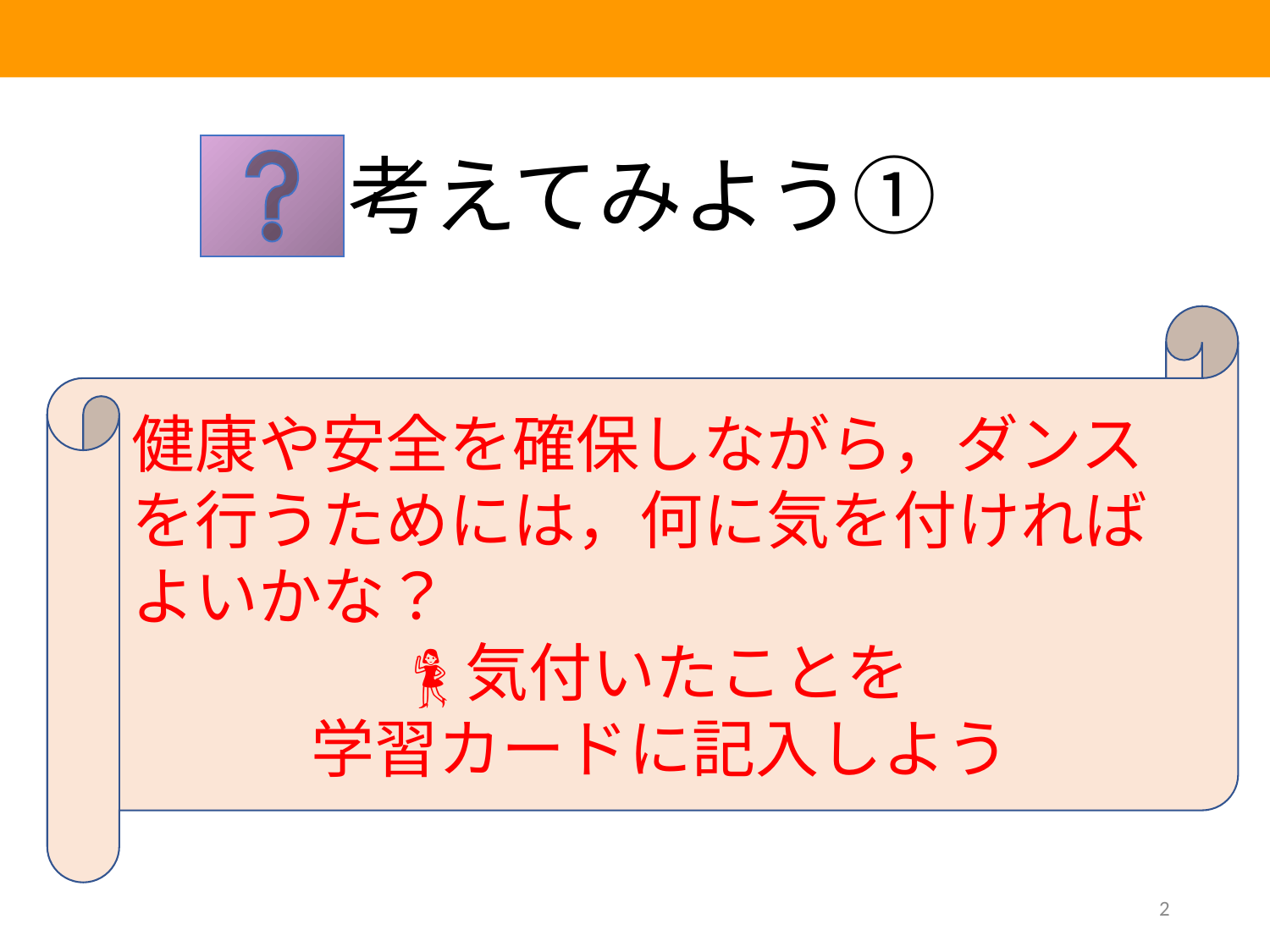

考えてみよう①
健康や安全を確保しながら，ダンスを行うためには，何に気を付ければよいかな？
💃気付いたことを
学習カードに記入しよう

2